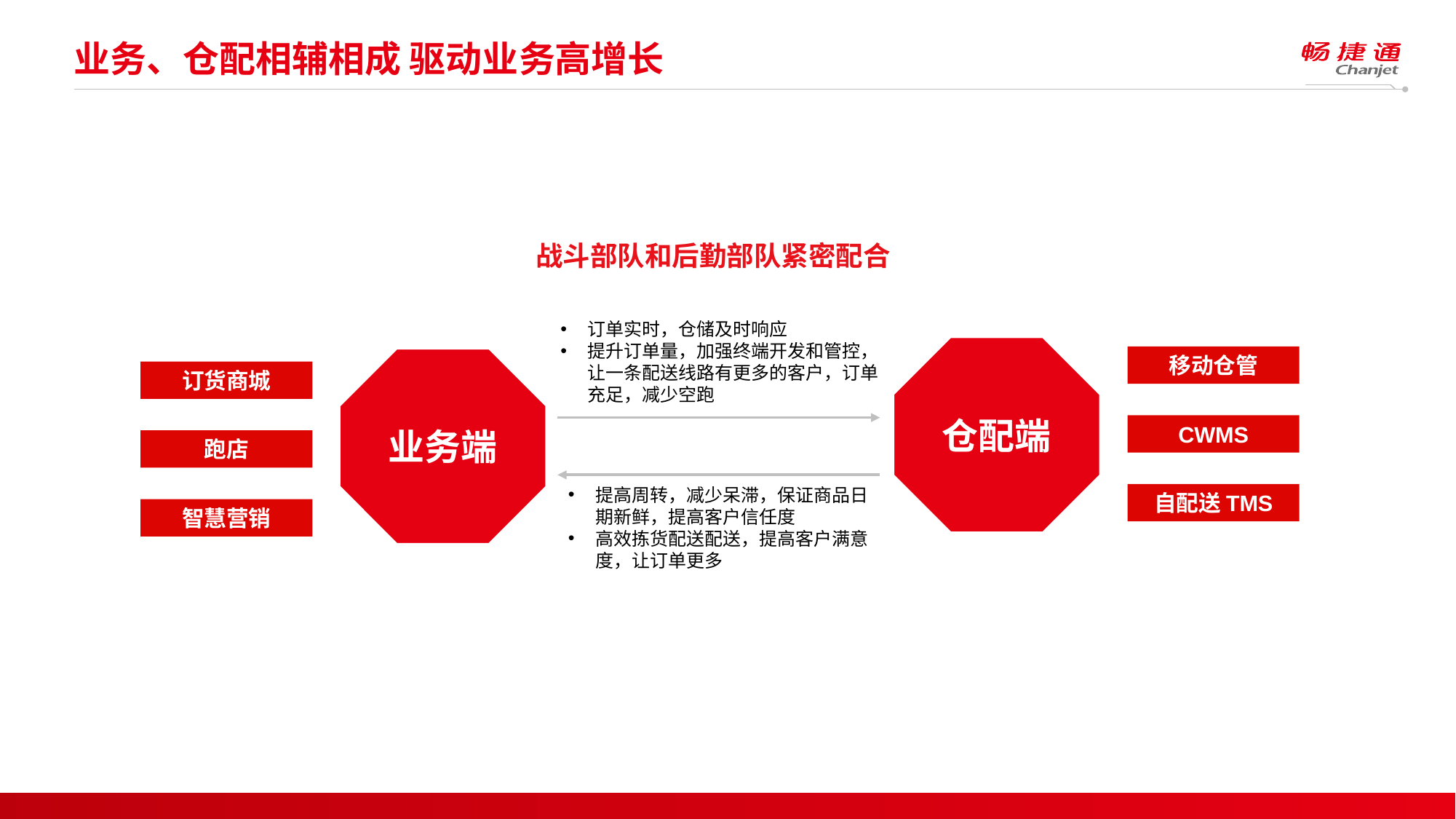

# 业务、仓配相辅相成 驱动业务高增长
战斗部队和后勤部队紧密配合
订单实时，仓储及时响应
提升订单量，加强终端开发和管控，让一条配送线路有更多的客户，订单充足，减少空跑
仓配端
移动仓管
业务端
订货商城
CWMS
跑店
提高周转，减少呆滞，保证商品日期新鲜，提高客户信任度
高效拣货配送配送，提高客户满意度，让订单更多

自配送TMS
智慧营销